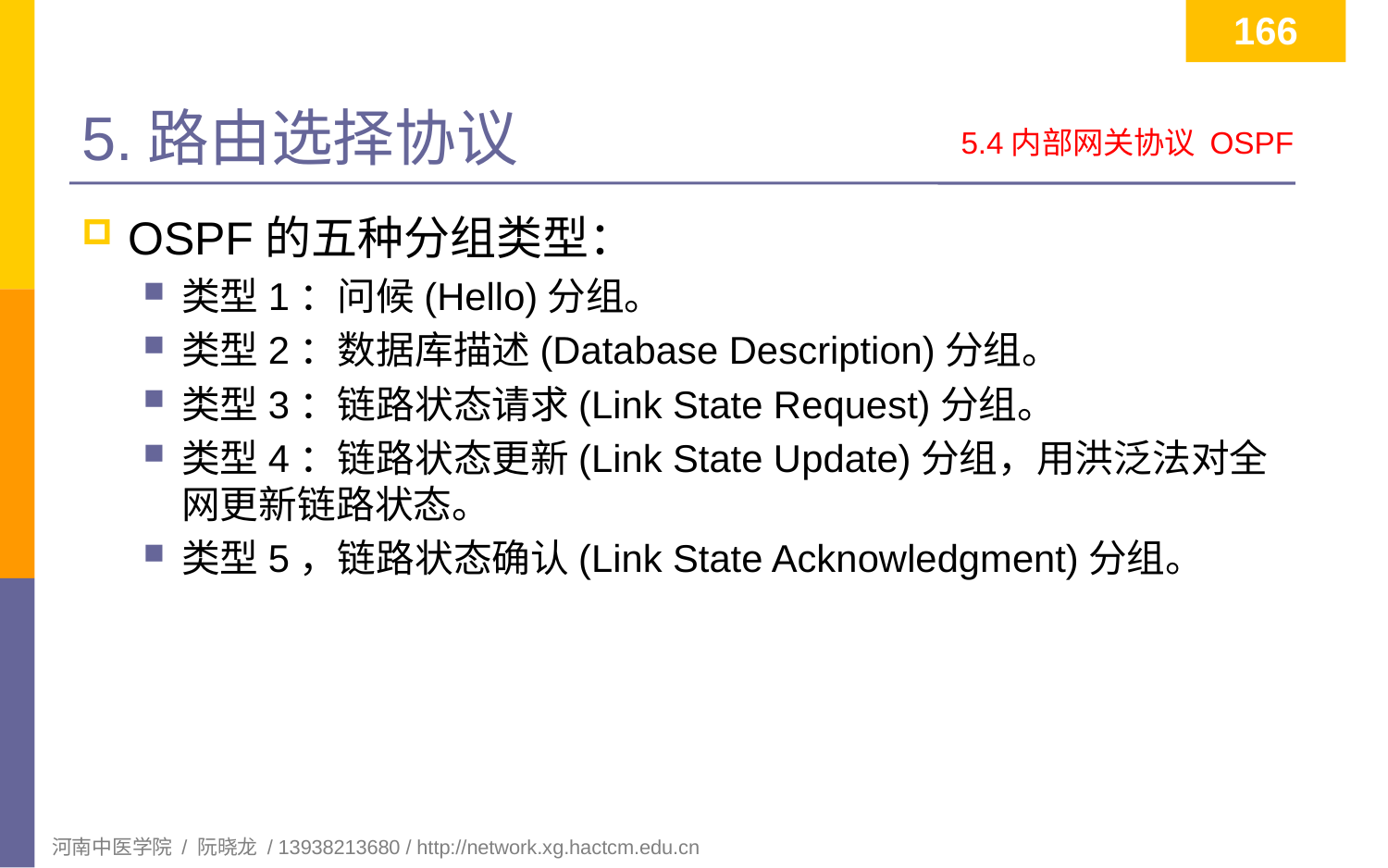

166
# 5.路由选择协议
5.4内部网关协议 OSPF
OSPF的五种分组类型：
类型1：问候(Hello)分组。
类型2：数据库描述(Database Description)分组。
类型3：链路状态请求(Link State Request)分组。
类型4：链路状态更新(Link State Update)分组，用洪泛法对全网更新链路状态。
类型5，链路状态确认(Link State Acknowledgment)分组。